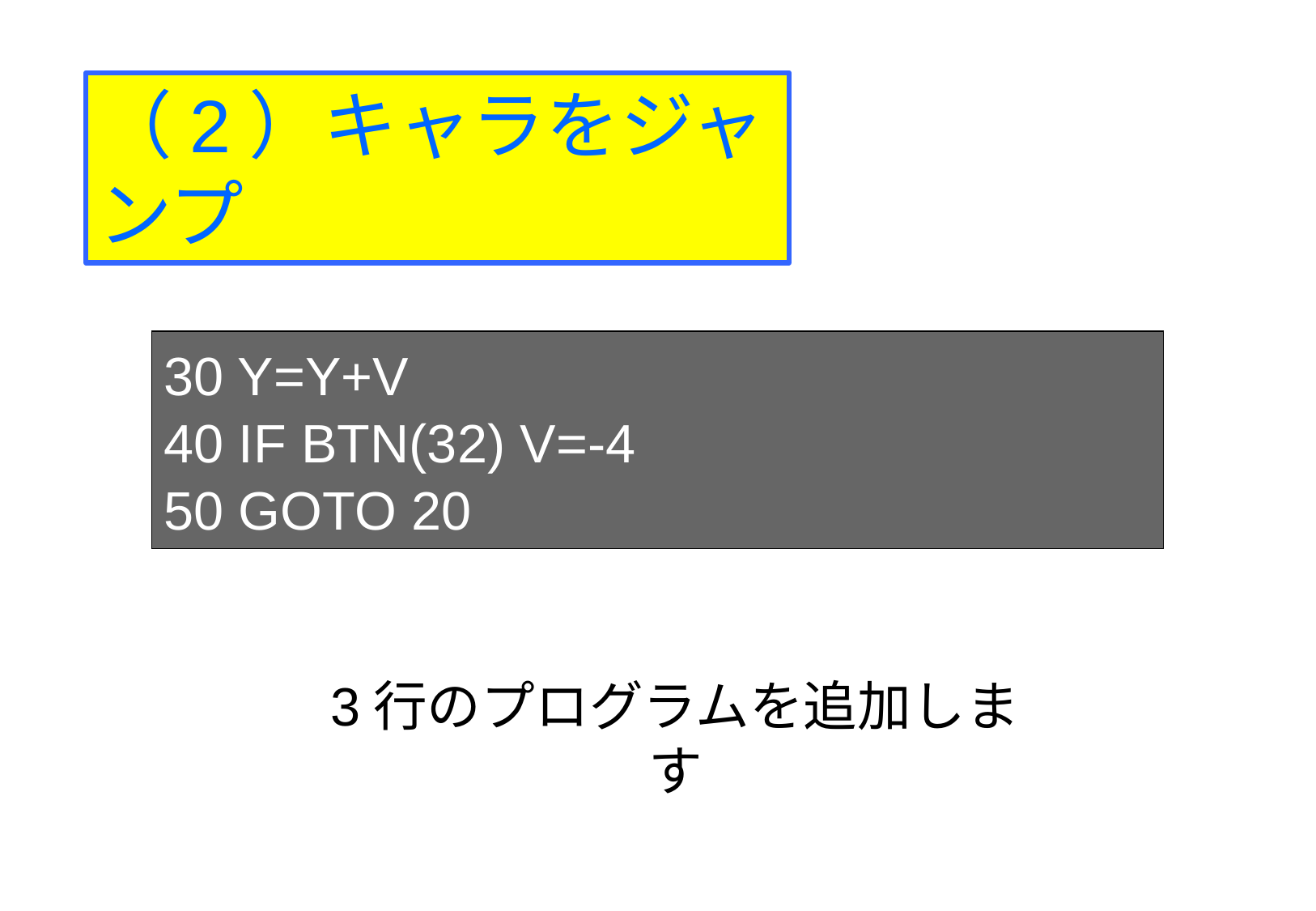

（2）キャラをジャンプ
30 Y=Y+V
40 IF BTN(32) V=-4
50 GOTO 20
3行のプログラムを追加します